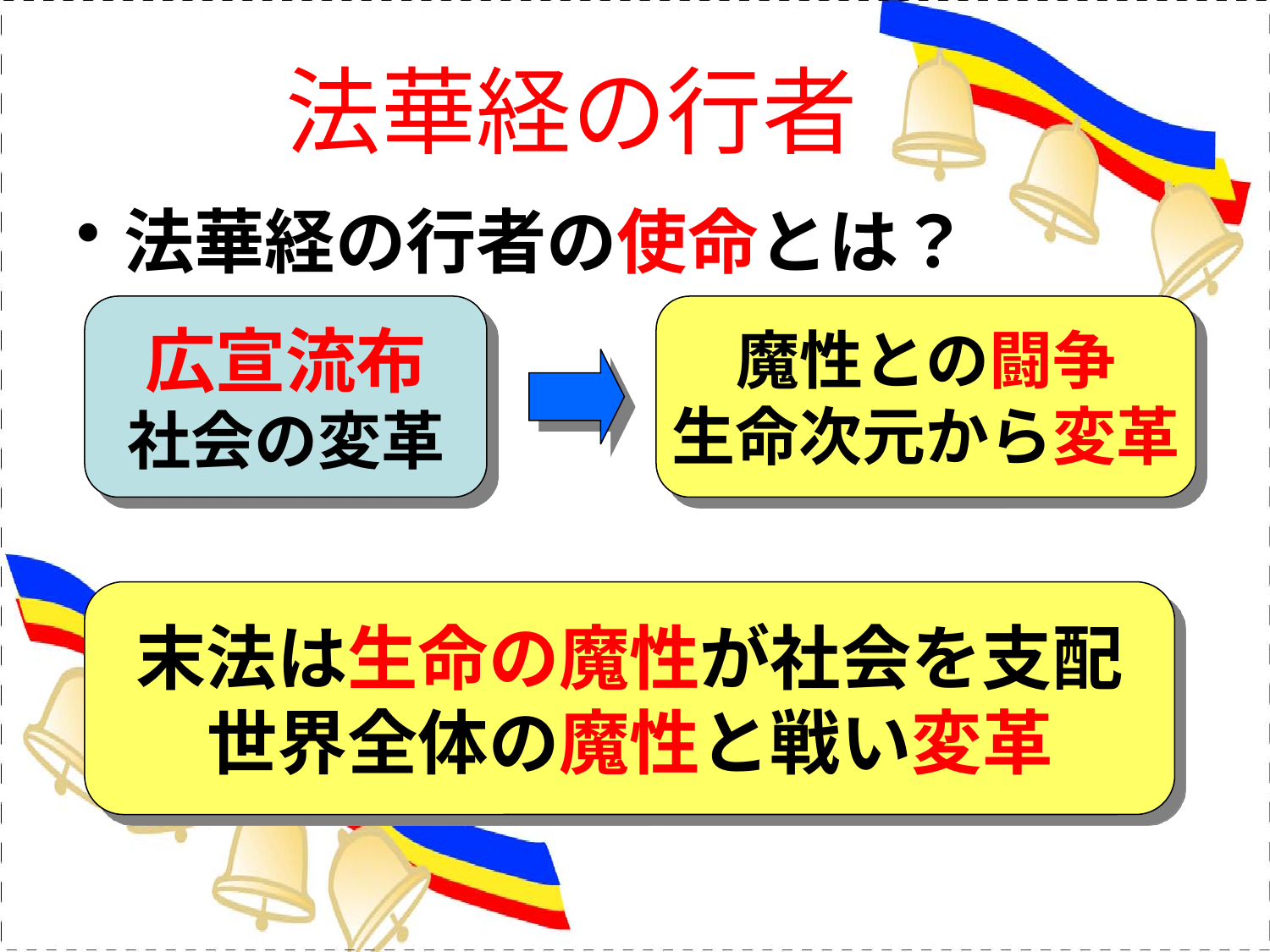

# 法華経の行者
法華経の行者の使命とは？
広宣流布
社会の変革
魔性との闘争
生命次元から変革

末法は生命の魔性が社会を支配
世界全体の魔性と戦い変革